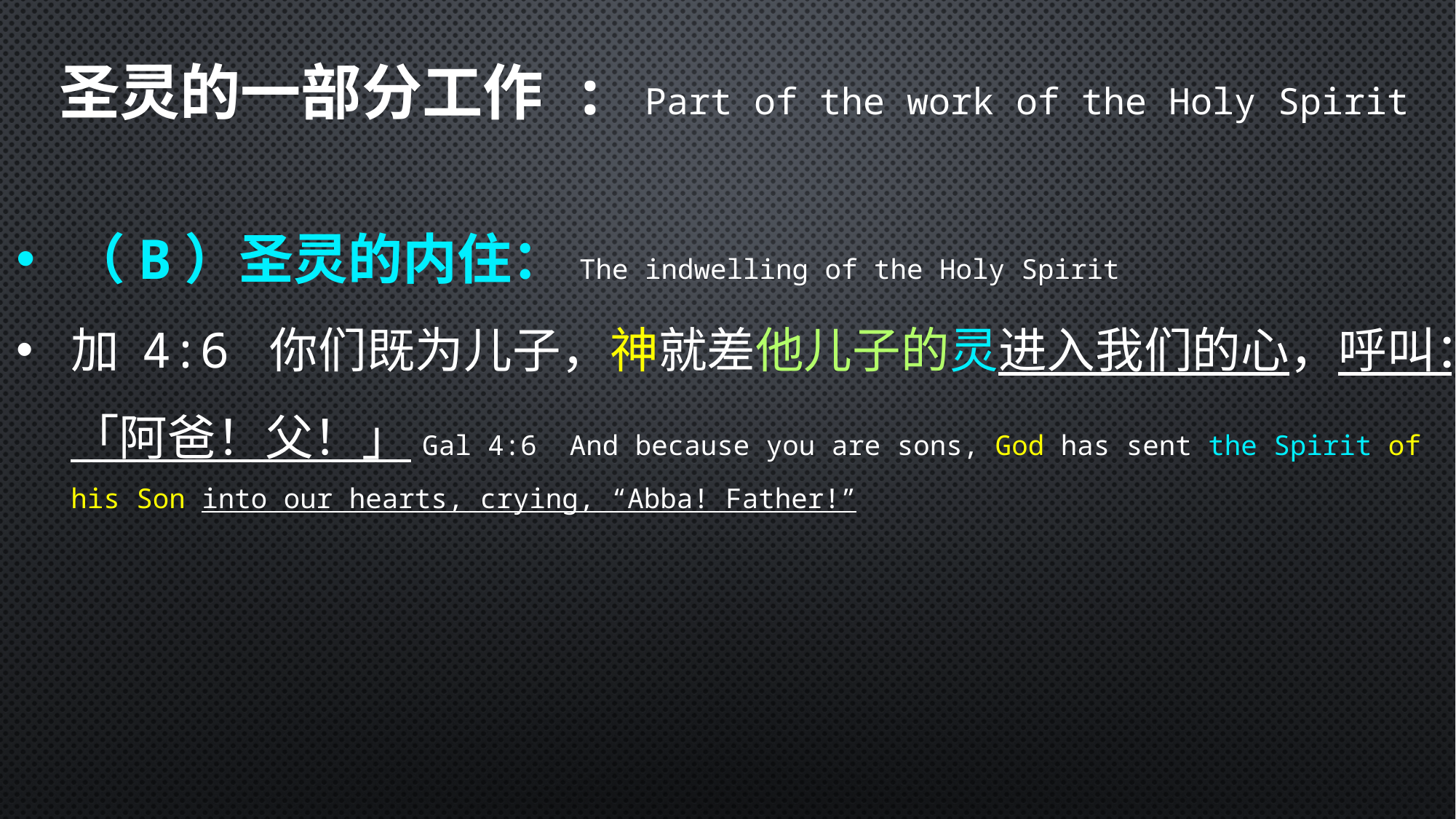

圣灵的一部分工作 : Part of the work of the Holy Spirit

（B）圣灵的内住：The indwelling of the Holy Spirit
加 4:6 你们既为儿子，神就差他儿子的灵进入我们的心，呼叫：「阿爸！父！」Gal 4:6  And because you are sons, God has sent the Spirit of his Son into our hearts, crying, “Abba! Father!”